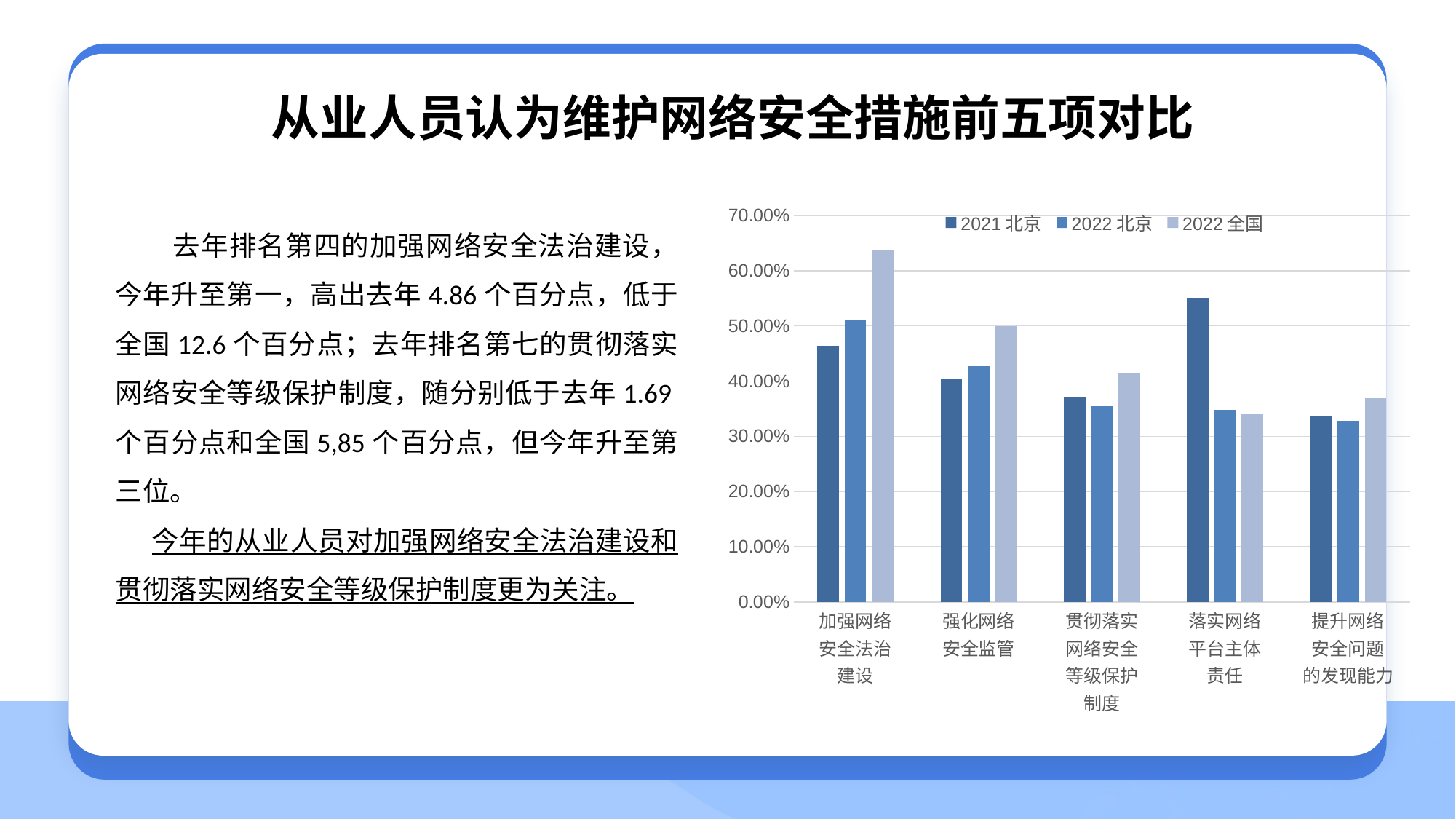

从业人员认为维护网络安全措施前五项对比

### Chart

| Category | 2021北京 | 2022北京 | 2022全国 |
|---|---|---|---|
| 加强网络
安全法治
建设 | 0.4634 | 0.512 | 0.638 |
| 强化网络
安全监管 | 0.4037 | 0.4272 | 0.4991 |
| 贯彻落实
网络安全
等级保护
制度 | 0.3718 | 0.3549 | 0.4134 |
| 落实网络
平台主体
责任 | 0.5502 | 0.3482 | 0.3405 |
| 提升网络
安全问题
的发现能力 | 0.3372 | 0.3277 | 0.3692 |
  去年排名第四的加强网络安全法治建设，今年升至第一，高出去年4.86个百分点，低于全国12.6个百分点；去年排名第七的贯彻落实网络安全等级保护制度，随分别低于去年1.69个百分点和全国5,85个百分点，但今年升至第三位。
今年的从业人员对加强网络安全法治建设和贯彻落实网络安全等级保护制度更为关注。